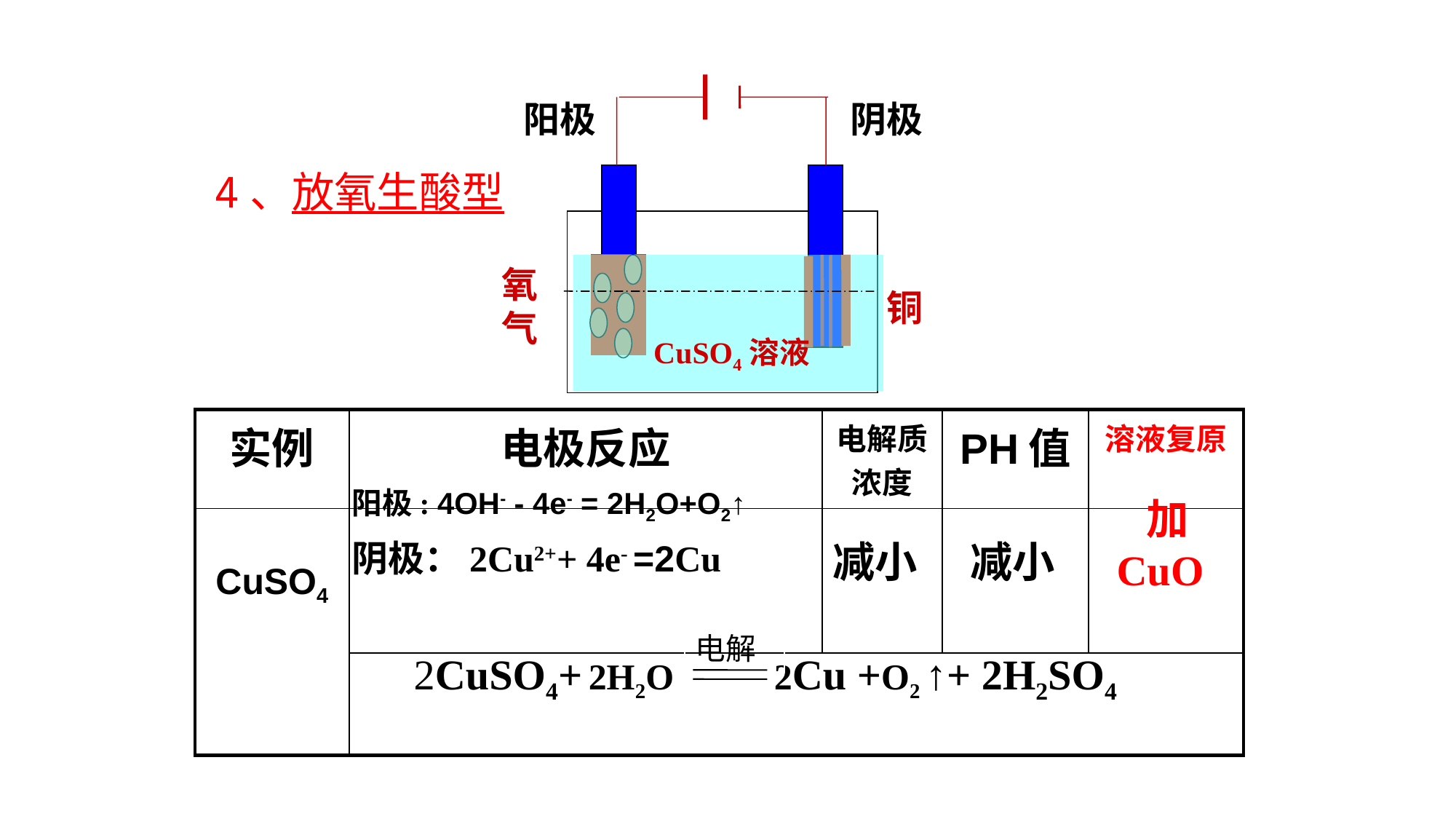

阳极
阴极

4、放氧生酸型

氧
气

铜

CuSO4溶液
| 实例 | 电极反应 | 电解质浓度 | PH值 | 溶液复原 |
| --- | --- | --- | --- | --- |
| CuSO4 |  |  |  |  |
|  |  |  |  |  |
阳极: 4OH- - 4e- = 2H2O+O2↑
  加
CuO
阴极：2Cu2++ 4e- =2Cu
减小
减小
电解

 2CuSO4+ 2H2O           2Cu +O2 ↑+ 2H2SO4